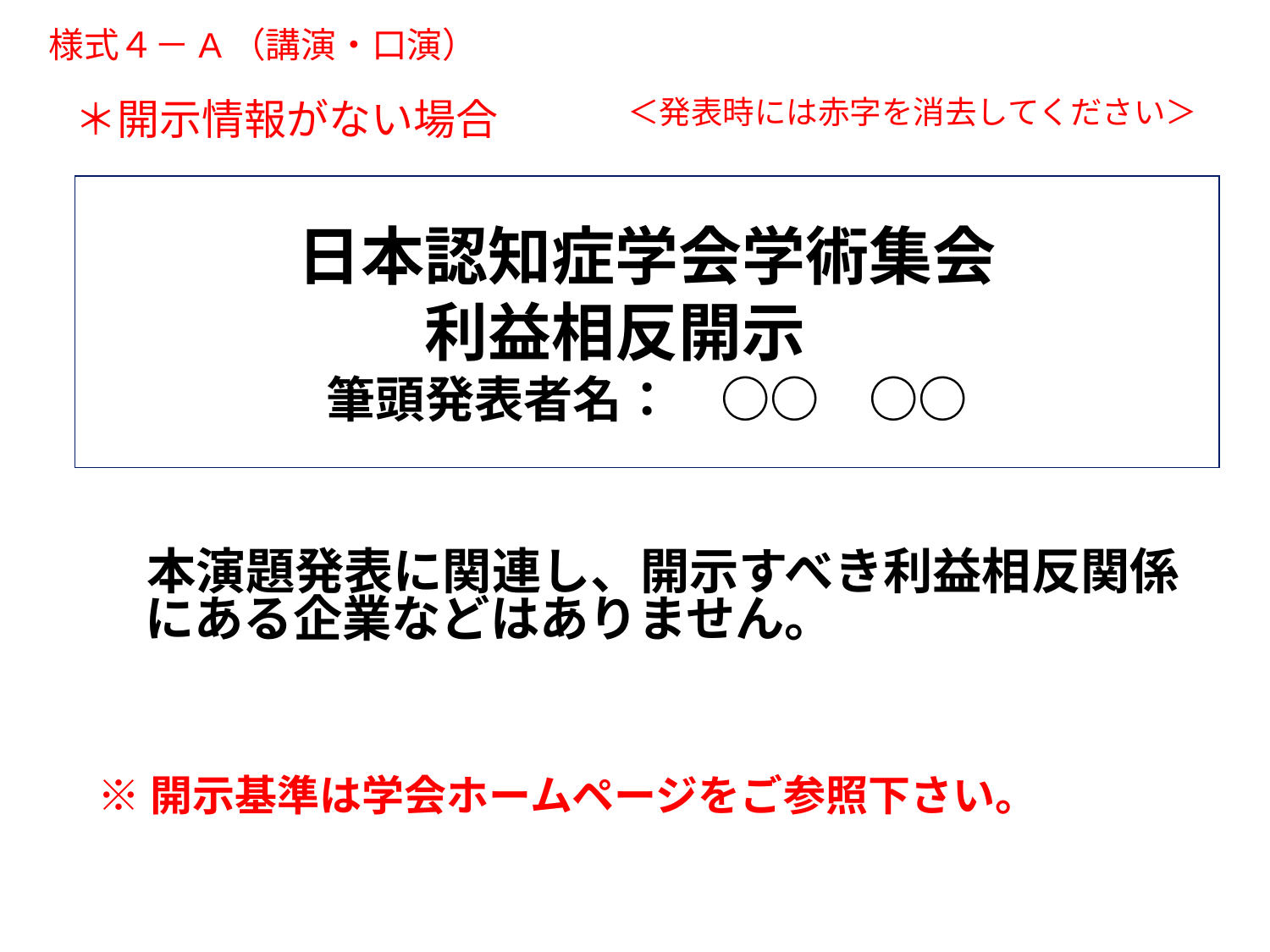

様式４－A（講演・口演）
＊開示情報がない場合
＜発表時には赤字を消去してください＞
日本認知症学会学術集会
利益相反開示　
筆頭発表者名：　○○　○○

　本演題発表に関連し、開示すべき利益相反関係にある企業などはありません。

※開示基準は学会ホームページをご参照下さい。